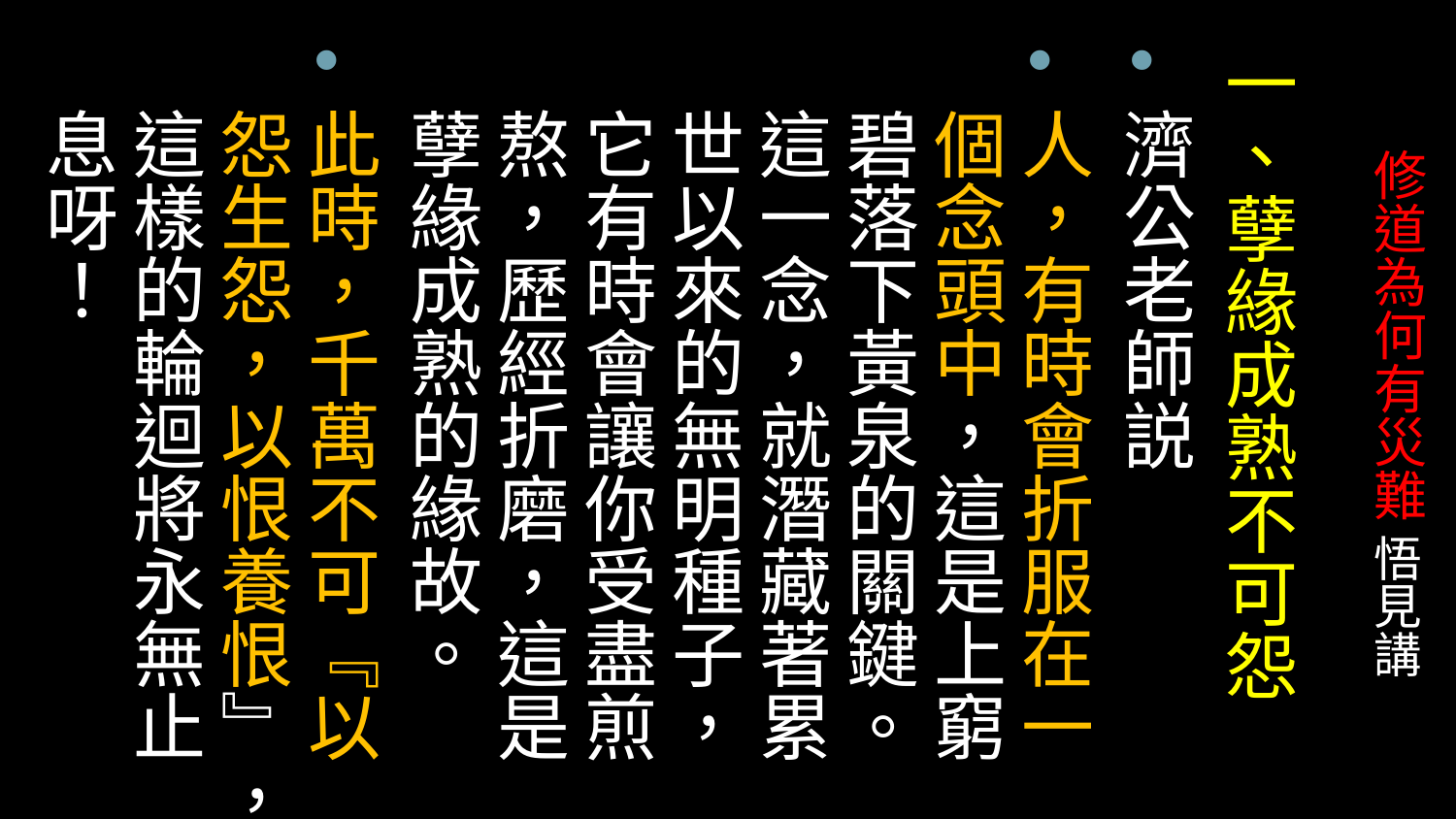

一、孽緣成熟不可怨
濟公老師説
人，有時會折服在一個念頭中，這是上窮碧落下黃泉的關鍵。這一念，就潛藏著累世以來的無明種子，它有時會讓你受盡煎熬，歷經折磨，這是孽緣成熟的緣故。
此時，千萬不可『以怨生怨，以恨養恨』，這樣的輪迴將永無止息呀！
# 修道為何有災難 悟見講